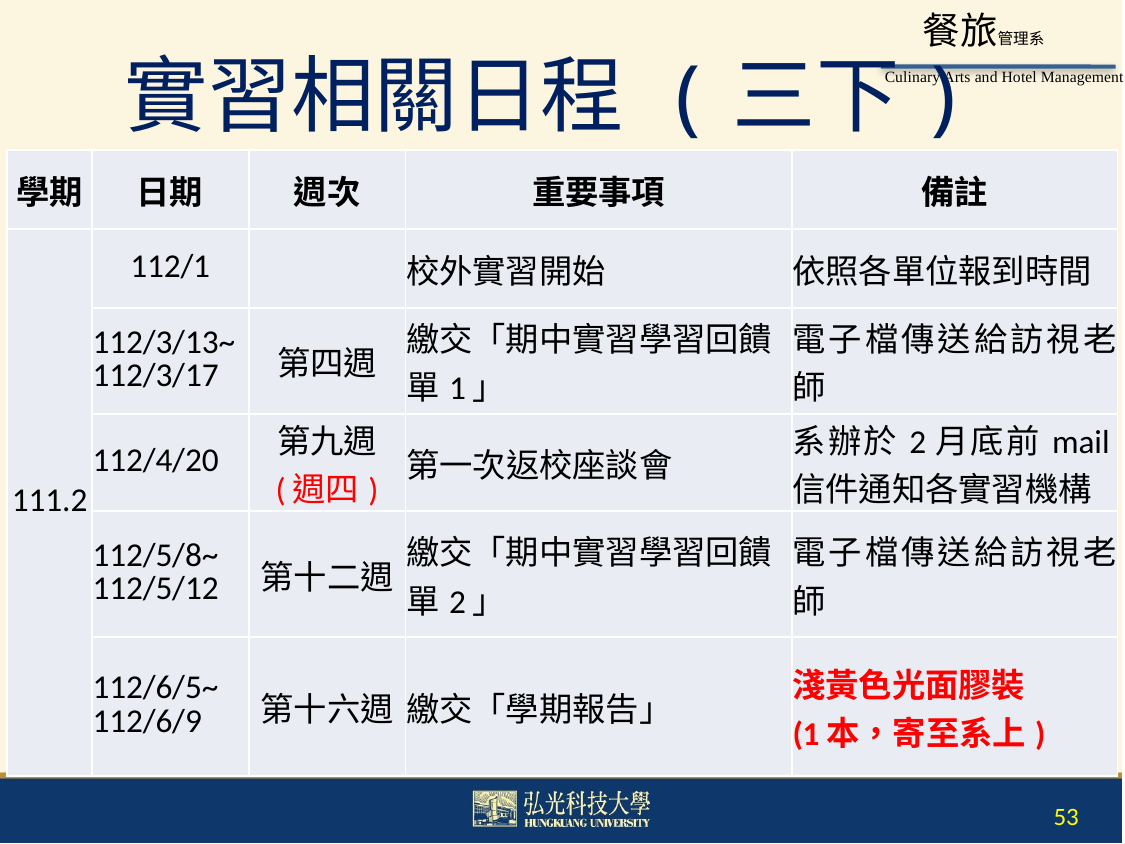

實習相關日程 (三下)
| 學期 | 日期 | 週次 | 重要事項 | 備註 |
| --- | --- | --- | --- | --- |
| 111.2 | 112/1 |  | 校外實習開始 | 依照各單位報到時間 |
|  | 112/3/13~ 112/3/17 | 第四週 | 繳交「期中實習學習回饋單1」 | 電子檔傳送給訪視老師 |
|  | 112/4/20 | 第九週 (週四) | 第一次返校座談會 | 系辦於2月底前mail信件通知各實習機構 |
|  | 112/5/8~ 112/5/12 | 第十二週 | 繳交「期中實習學習回饋單2」 | 電子檔傳送給訪視老師 |
|  | 112/6/5~ 112/6/9 | 第十六週 | 繳交「學期報告」 | 淺黃色光面膠裝 (1本，寄至系上) |
53